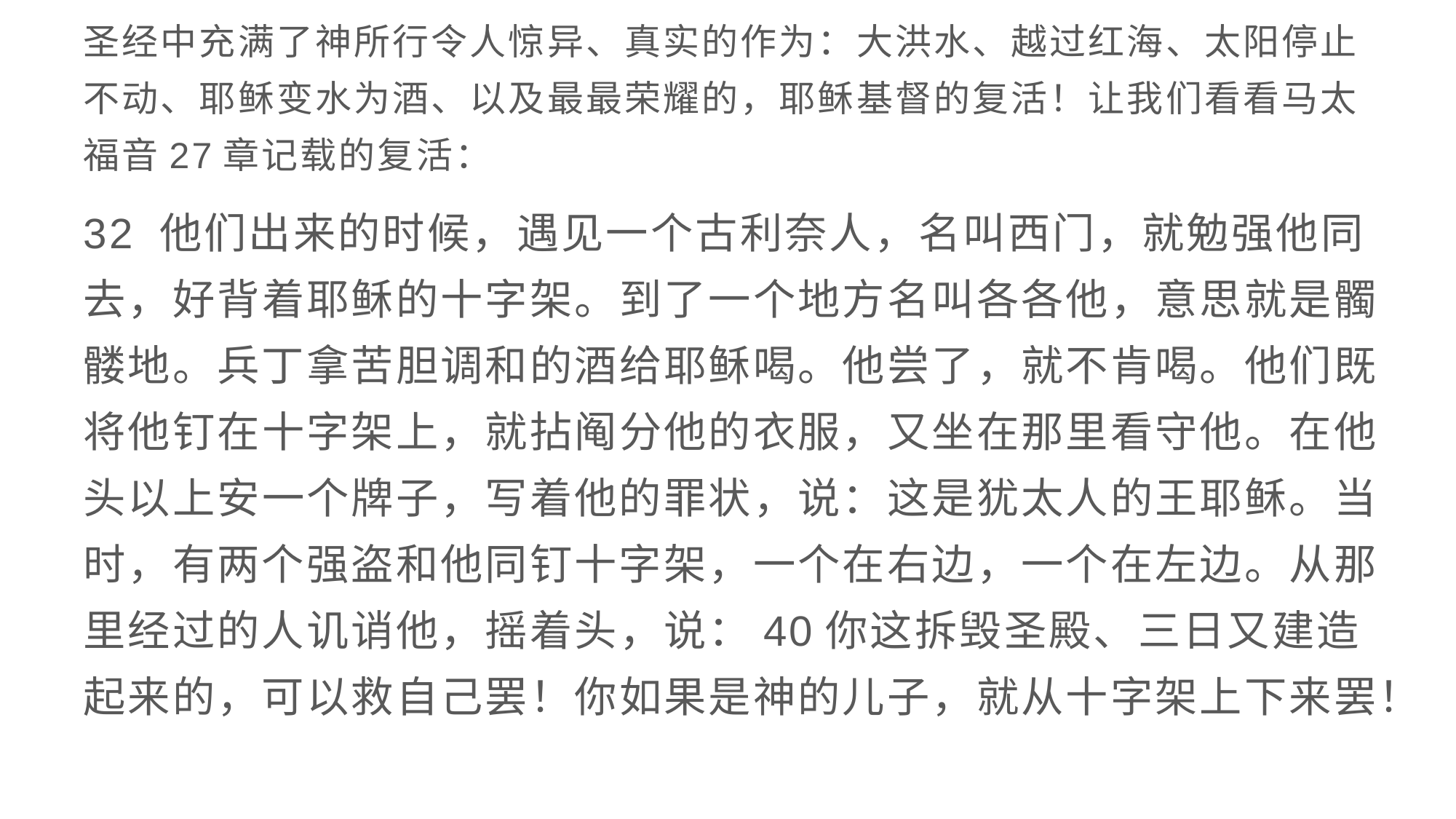

圣经中充满了神所行令人惊异、真实的作为：大洪水、越过红海、太阳停止不动、耶稣变水为酒、以及最最荣耀的，耶稣基督的复活！让我们看看马太福音27章记载的复活：
32 他们出来的时候，遇见一个古利奈人，名叫西门，就勉强他同去，好背着耶稣的十字架。到了一个地方名叫各各他，意思就是髑髅地。兵丁拿苦胆调和的酒给耶稣喝。他尝了，就不肯喝。他们既将他钉在十字架上，就拈阄分他的衣服，又坐在那里看守他。在他头以上安一个牌子，写着他的罪状，说：这是犹太人的王耶稣。当时，有两个强盗和他同钉十字架，一个在右边，一个在左边。从那里经过的人讥诮他，摇着头，说：40你这拆毁圣殿、三日又建造起来的，可以救自己罢！你如果是神的儿子，就从十字架上下来罢！